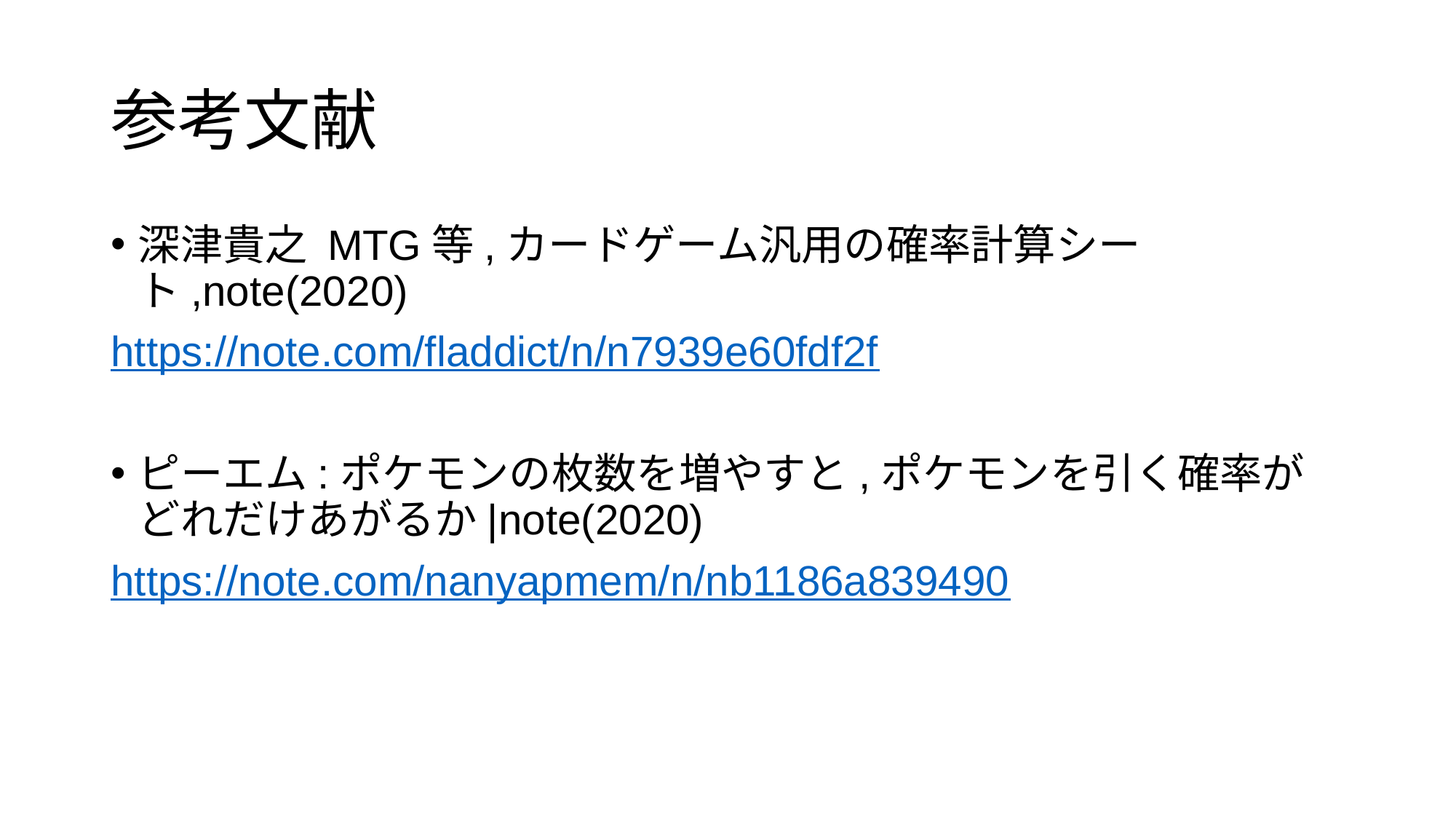

# 参考文献
深津貴之 MTG等,カードゲーム汎用の確率計算シート,note(2020)
https://note.com/fladdict/n/n7939e60fdf2f

ピーエム:ポケモンの枚数を増やすと,ポケモンを引く確率がどれだけあがるか|note(2020)
https://note.com/nanyapmem/n/nb1186a839490